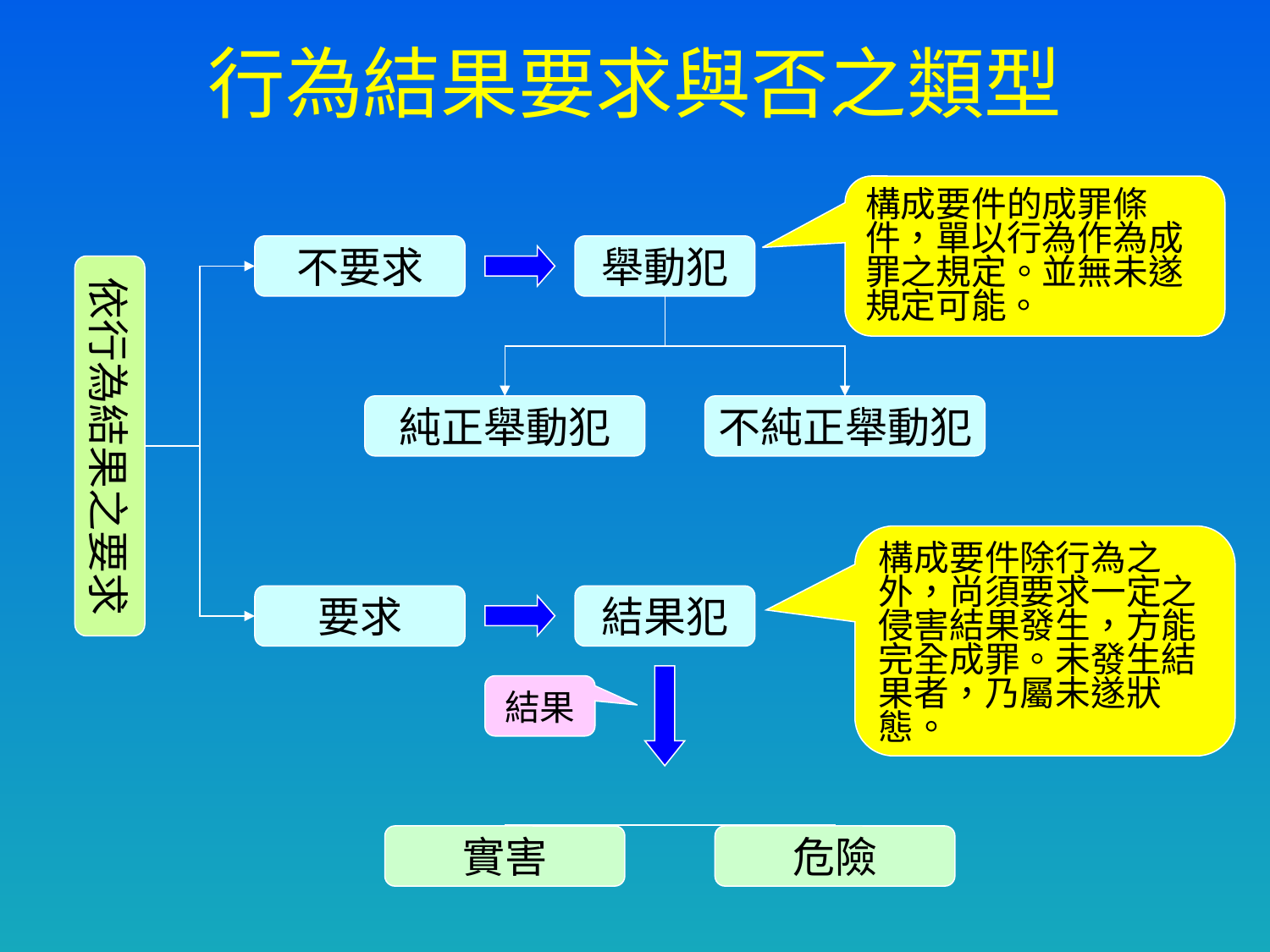

# 行為結果要求與否之類型
構成要件的成罪條件，單以行為作為成罪之規定。並無未遂規定可能。
不要求
舉動犯

依行為結果之要求
純正舉動犯
不純正舉動犯
構成要件除行為之外，尚須要求一定之侵害結果發生，方能完全成罪。未發生結果者，乃屬未遂狀態。
要求
結果犯

結果
實害
危險